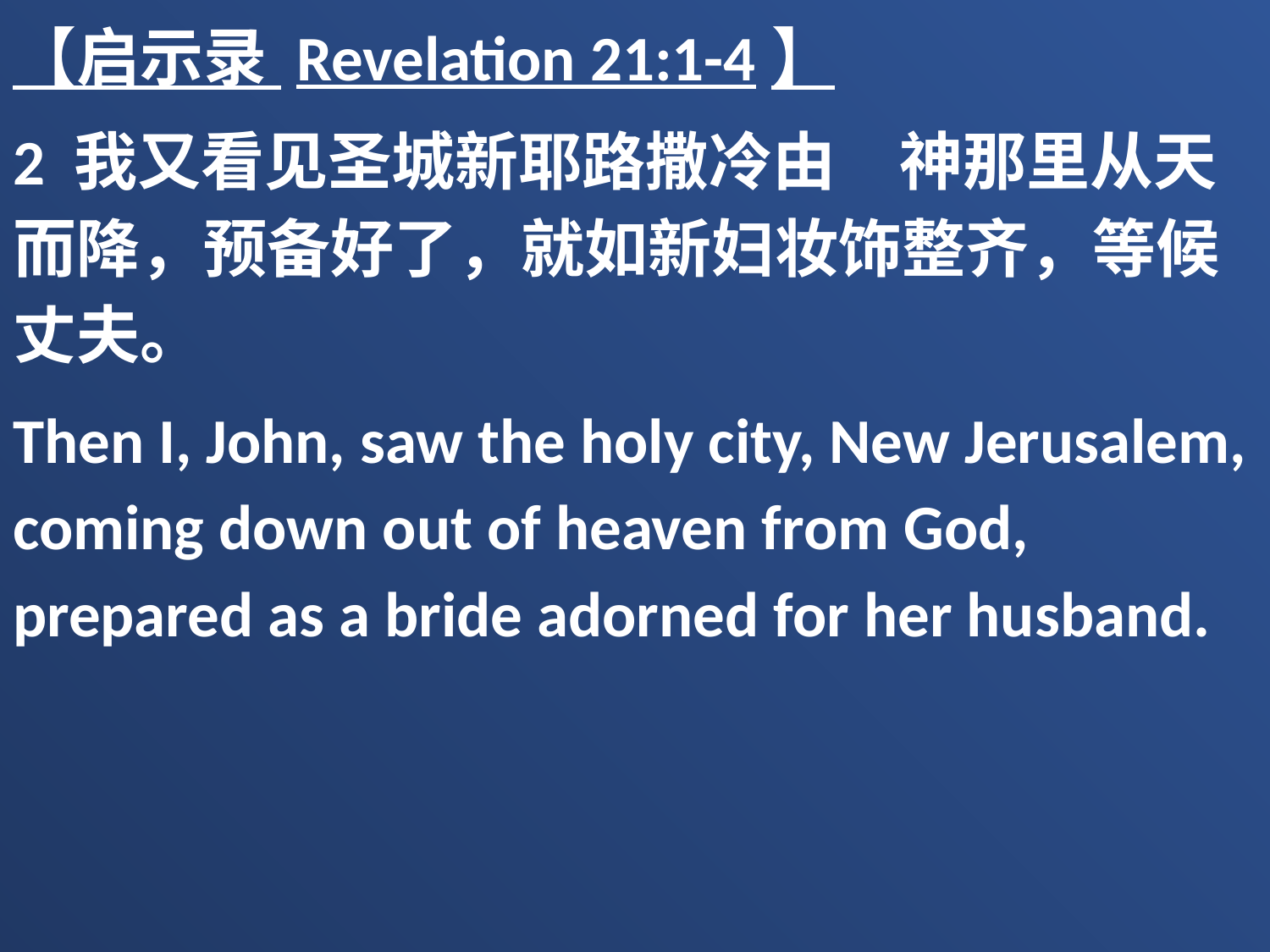

【启示录 Revelation 21:1-4】
2 我又看见圣城新耶路撒冷由　神那里从天而降，预备好了，就如新妇妆饰整齐，等候丈夫。
Then I, John, saw the holy city, New Jerusalem, coming down out of heaven from God, prepared as a bride adorned for her husband.